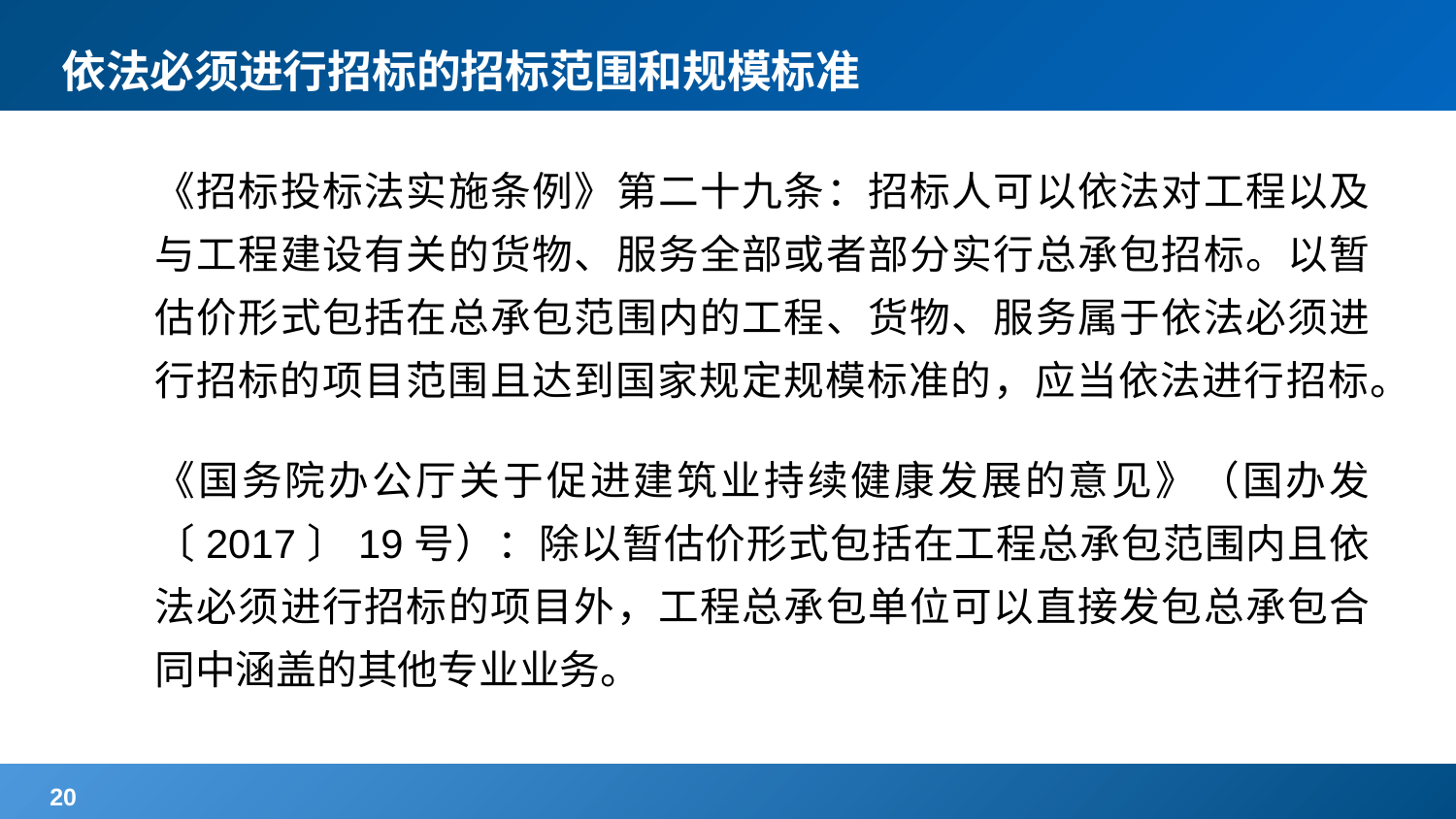

# 依法必须进行招标的招标范围和规模标准
《招标投标法实施条例》第二十九条：招标人可以依法对工程以及与工程建设有关的货物、服务全部或者部分实行总承包招标。以暂估价形式包括在总承包范围内的工程、货物、服务属于依法必须进行招标的项目范围且达到国家规定规模标准的，应当依法进行招标。
《国务院办公厅关于促进建筑业持续健康发展的意见》（国办发〔2017〕19号）：除以暂估价形式包括在工程总承包范围内且依法必须进行招标的项目外，工程总承包单位可以直接发包总承包合同中涵盖的其他专业业务。